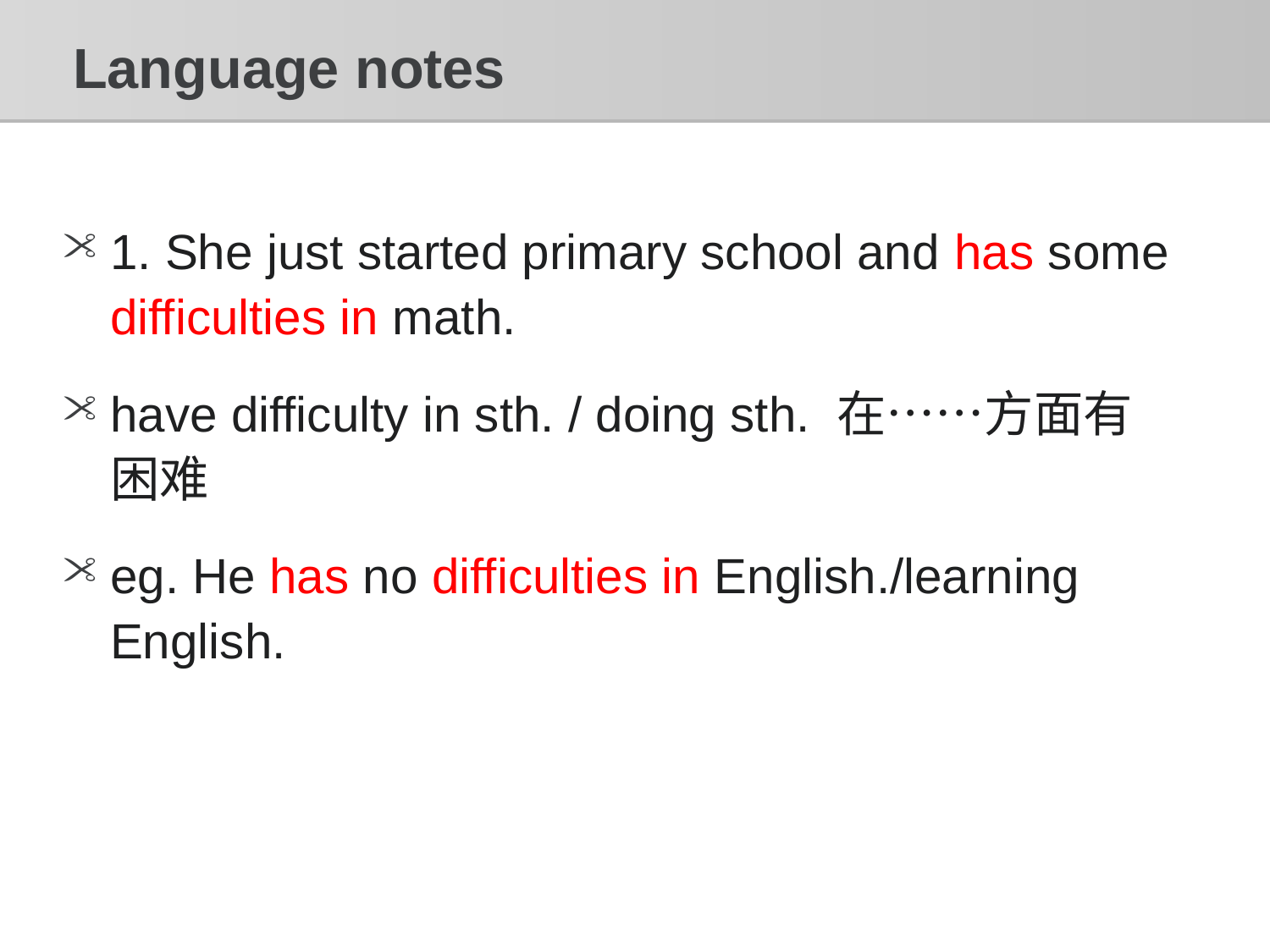

# Language notes
1. She just started primary school and has some difficulties in math.
have difficulty in sth. / doing sth. 在……方面有困难
eg. He has no difficulties in English./learning English.